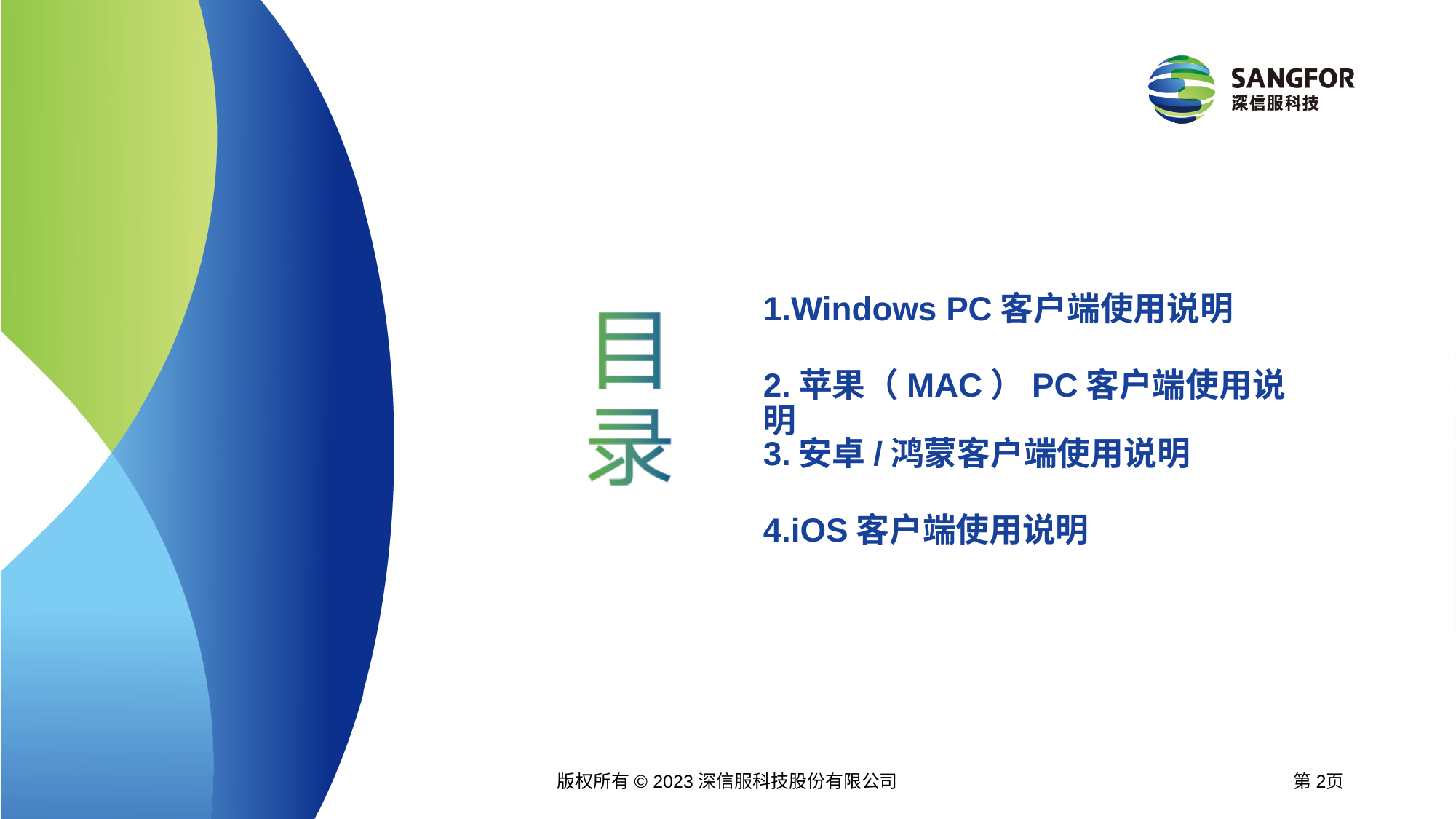

1.Windows PC客户端使用说明
2.苹果（MAC）PC客户端使用说明
3.安卓/鸿蒙客户端使用说明
4.iOS客户端使用说明
版权所有© 2023深信服科技股份有限公司
第2页